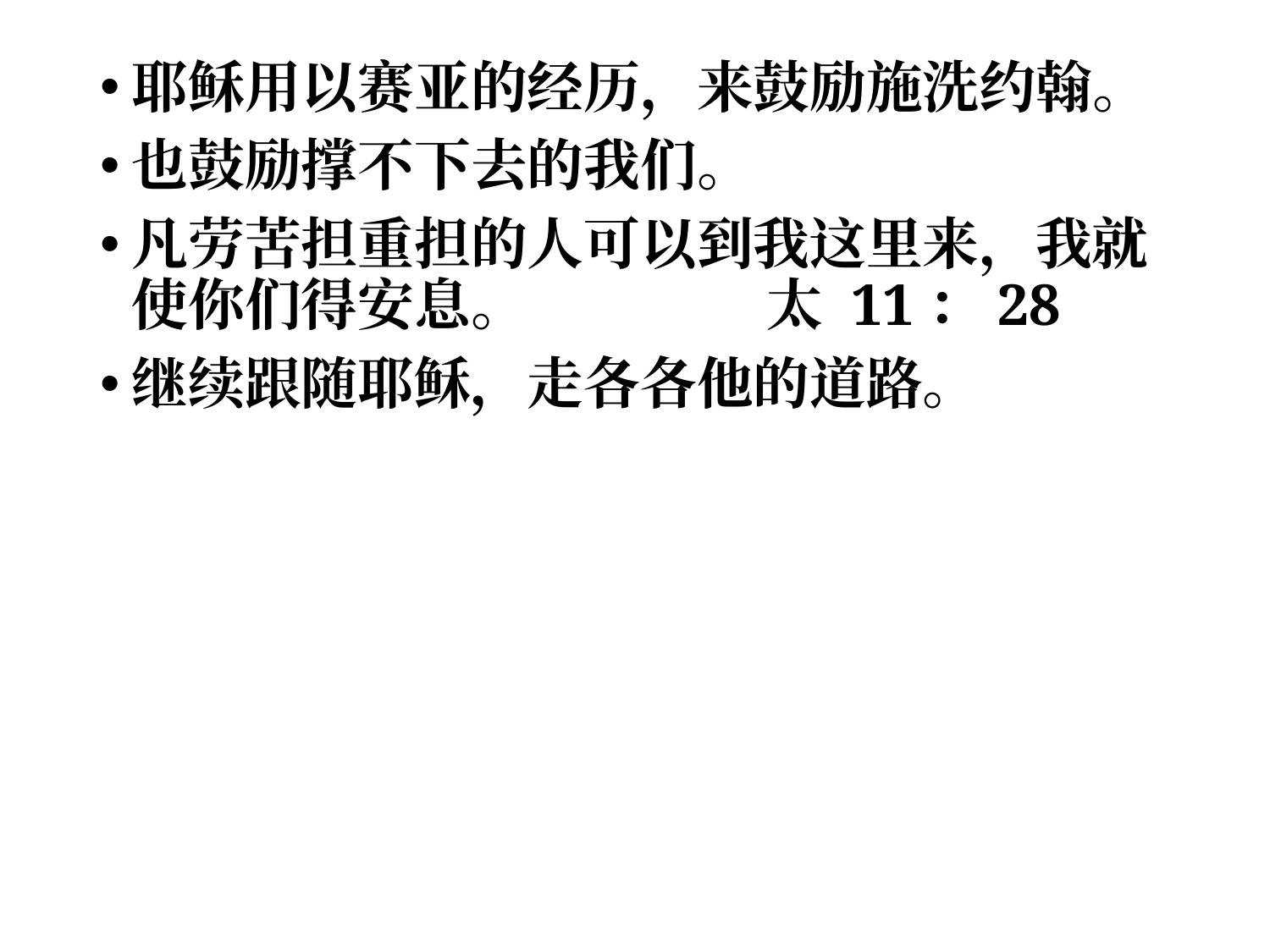

耶稣用以赛亚的经历，来鼓励施洗约翰。
也鼓励撑不下去的我们。
凡劳苦担重担的人可以到我这里来，我就使你们得安息。		太 11：28
继续跟随耶稣，走各各他的道路。